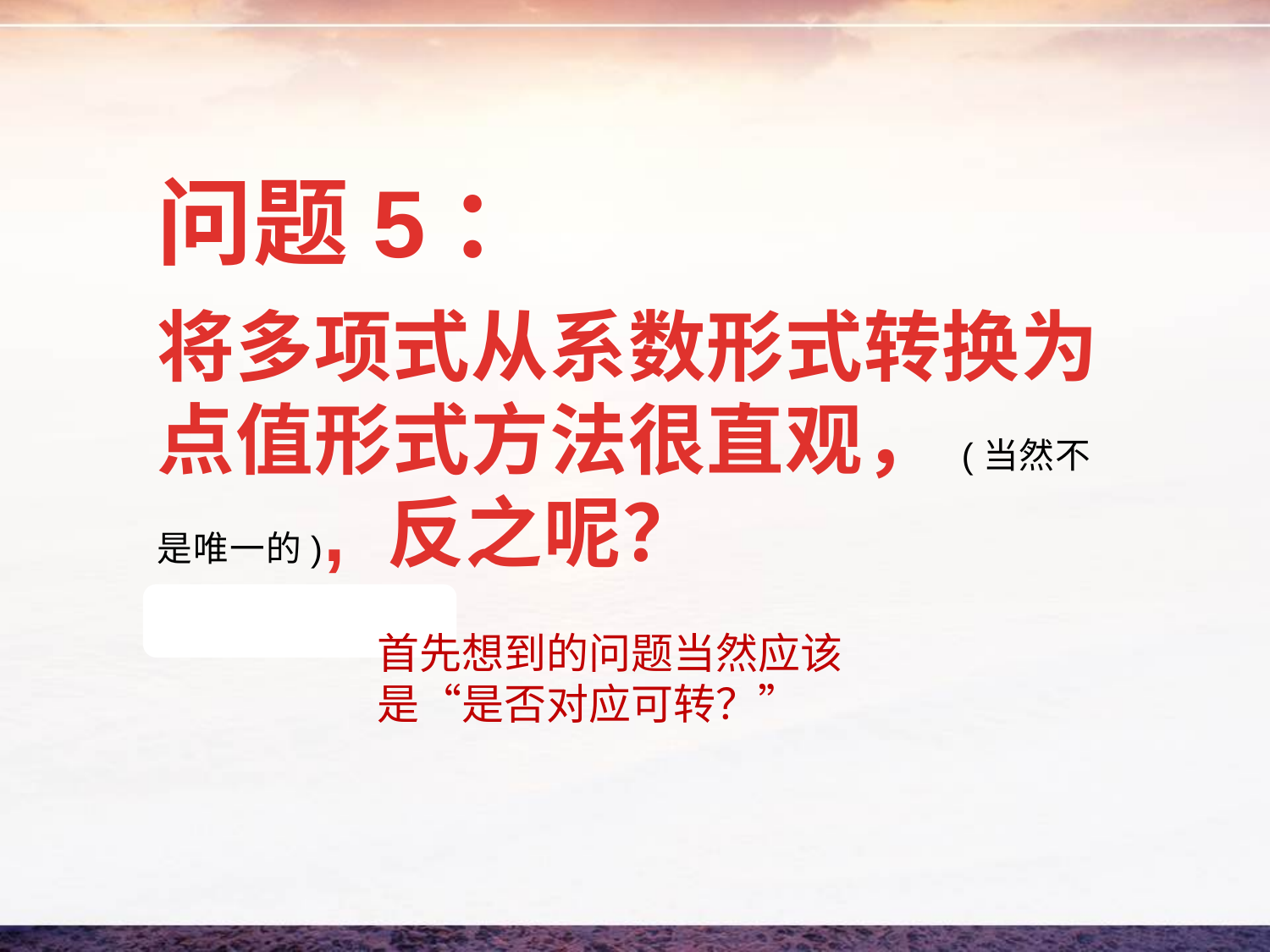

问题5：
将多项式从系数形式转换为点值形式方法很直观，(当然不是唯一的), 反之呢？

首先想到的问题当然应该是“是否对应可转？”